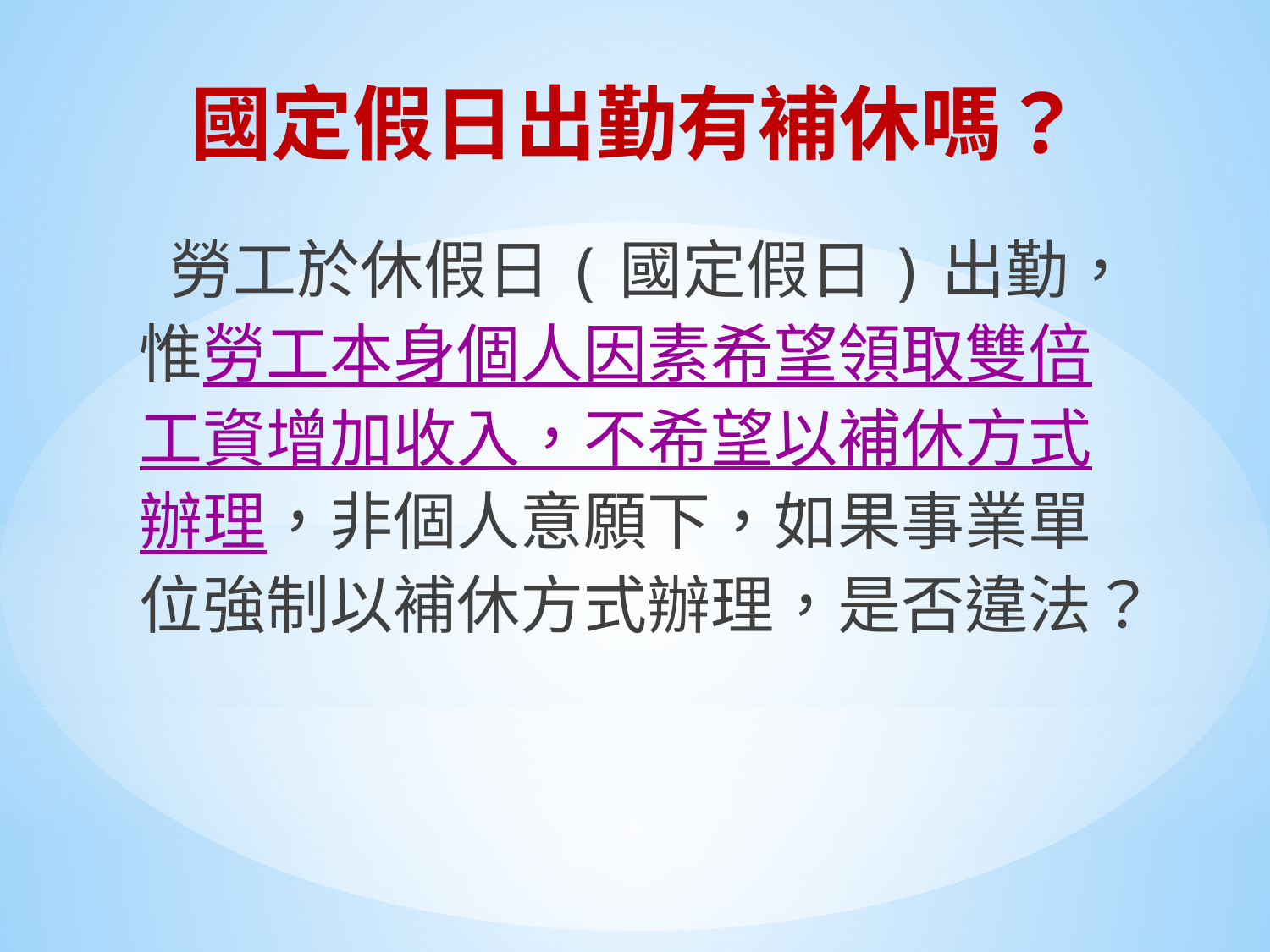

# 國定假日出勤有補休嗎？
    勞工於休假日(國定假日)出勤，惟勞工本身個人因素希望領取雙倍工資增加收入，不希望以補休方式辦理，非個人意願下，如果事業單位強制以補休方式辦理，是否違法？